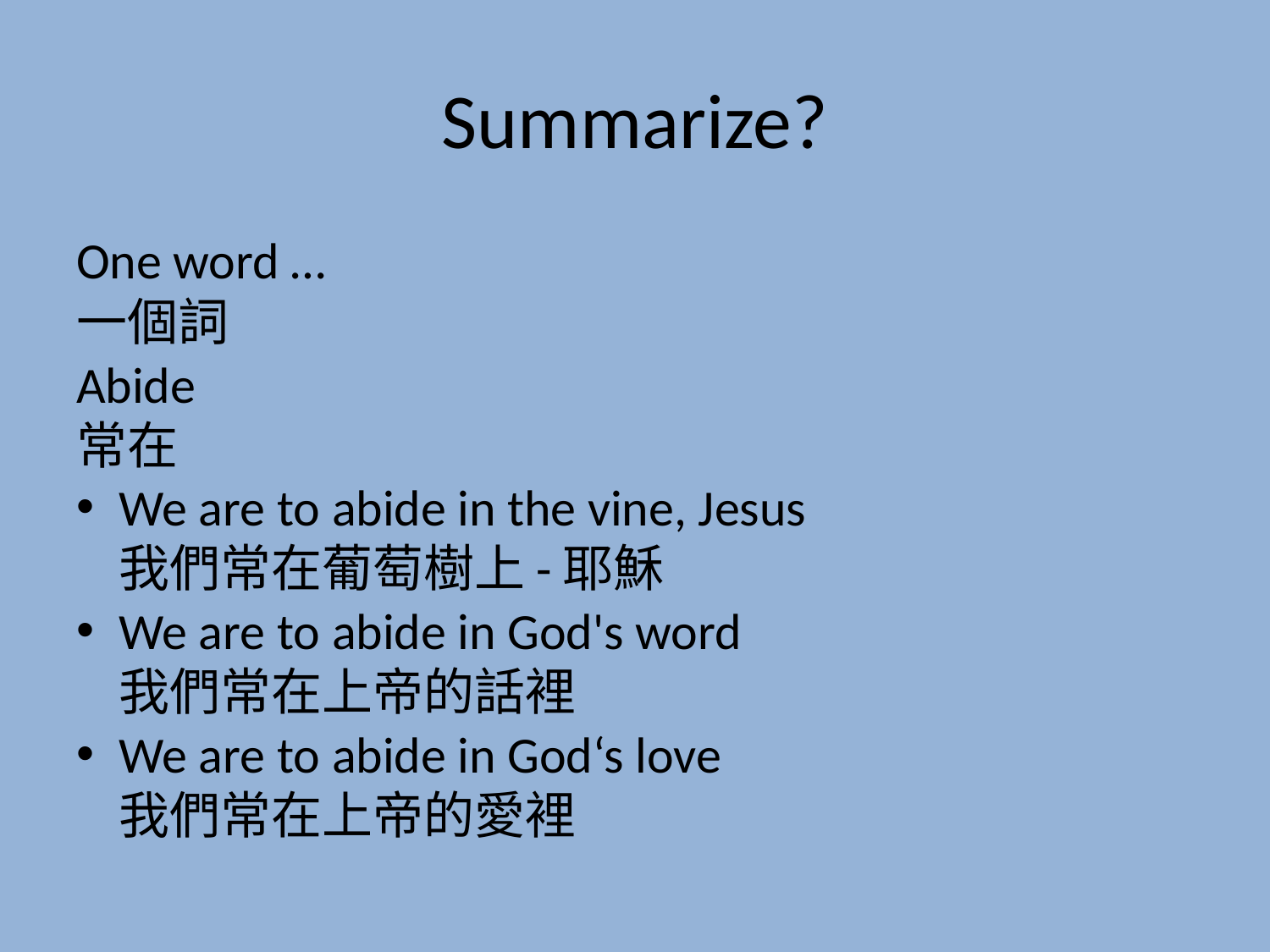

# Summarize?
One word …
一個詞
Abide
常在
We are to abide in the vine, Jesus
我們常在葡萄樹上-耶穌
We are to abide in God's word
我們常在上帝的話裡
We are to abide in God‘s love
我們常在上帝的愛裡